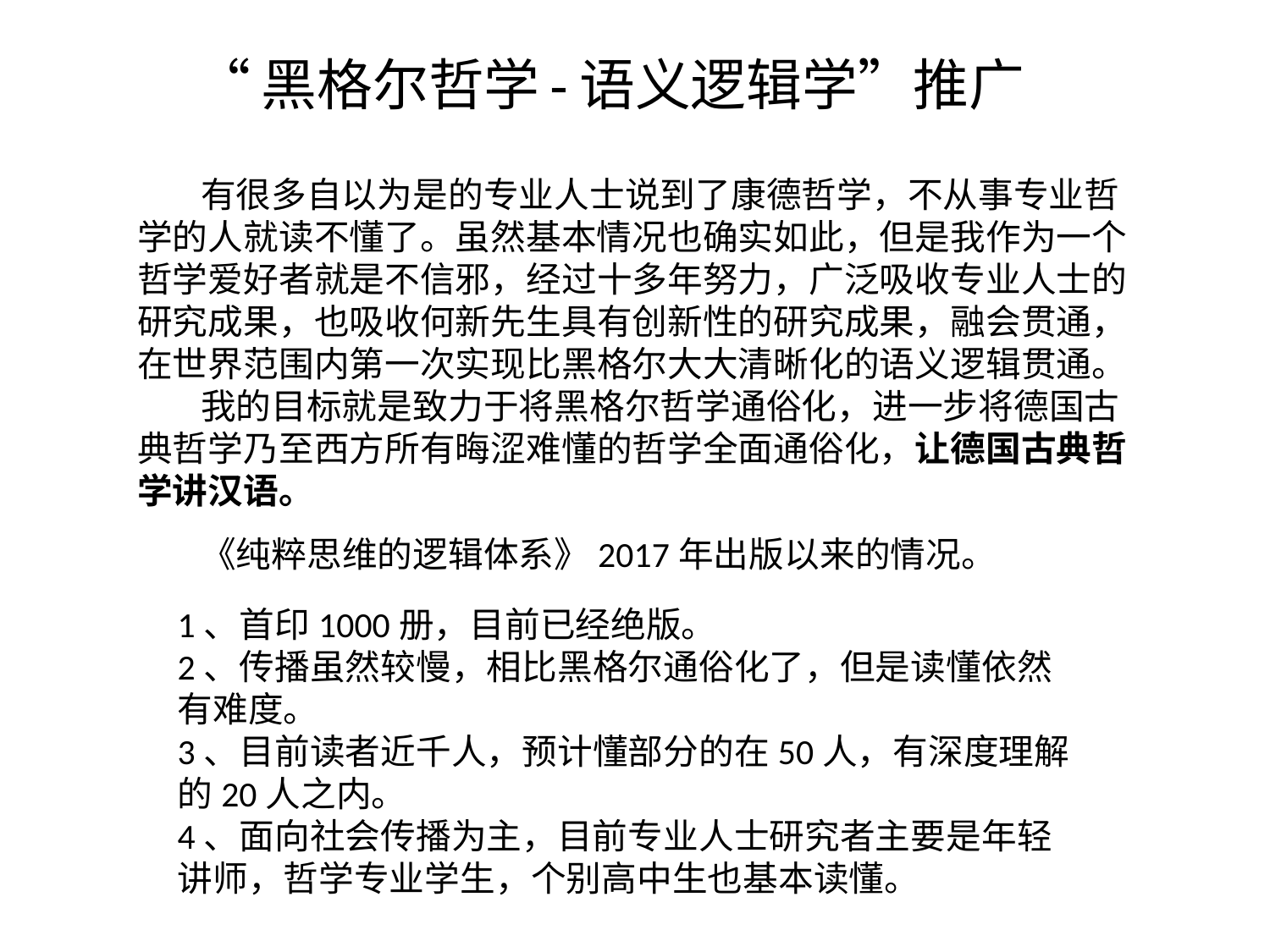

“黑格尔哲学-语义逻辑学”推广
       有很多自以为是的专业人士说到了康德哲学，不从事专业哲学的人就读不懂了。虽然基本情况也确实如此，但是我作为一个哲学爱好者就是不信邪，经过十多年努力，广泛吸收专业人士的研究成果，也吸收何新先生具有创新性的研究成果，融会贯通，在世界范围内第一次实现比黑格尔大大清晰化的语义逻辑贯通。
       我的目标就是致力于将黑格尔哲学通俗化，进一步将德国古典哲学乃至西方所有晦涩难懂的哲学全面通俗化，让德国古典哲学讲汉语。
       《纯粹思维的逻辑体系》2017年出版以来的情况。
1、首印1000册，目前已经绝版。
2、传播虽然较慢，相比黑格尔通俗化了，但是读懂依然有难度。
3、目前读者近千人，预计懂部分的在50人，有深度理解的20人之内。
4、面向社会传播为主，目前专业人士研究者主要是年轻讲师，哲学专业学生，个别高中生也基本读懂。